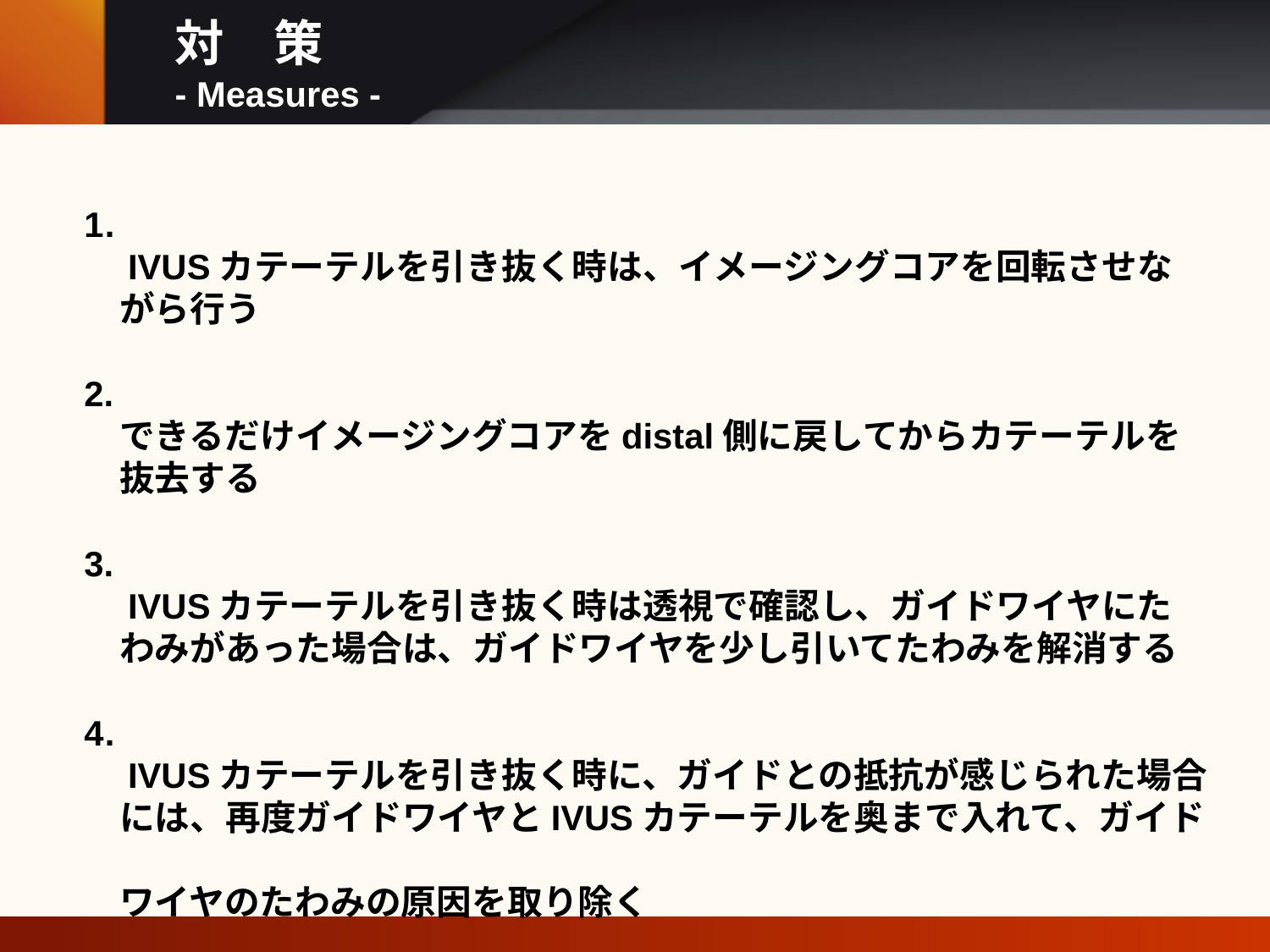

対　策
- Measures -

　IVUSカテーテルを引き抜く時は、イメージングコアを回転させな
　がら行う

2.
　できるだけイメージングコアをdistal側に戻してからカテーテルを
　抜去する

3.
　IVUSカテーテルを引き抜く時は透視で確認し、ガイドワイヤにた
　わみがあった場合は、ガイドワイヤを少し引いてたわみを解消する

　IVUSカテーテルを引き抜く時に、ガイドとの抵抗が感じられた場合
　には、再度ガイドワイヤとIVUSカテーテルを奥まで入れて、ガイド
　ワイヤのたわみの原因を取り除く